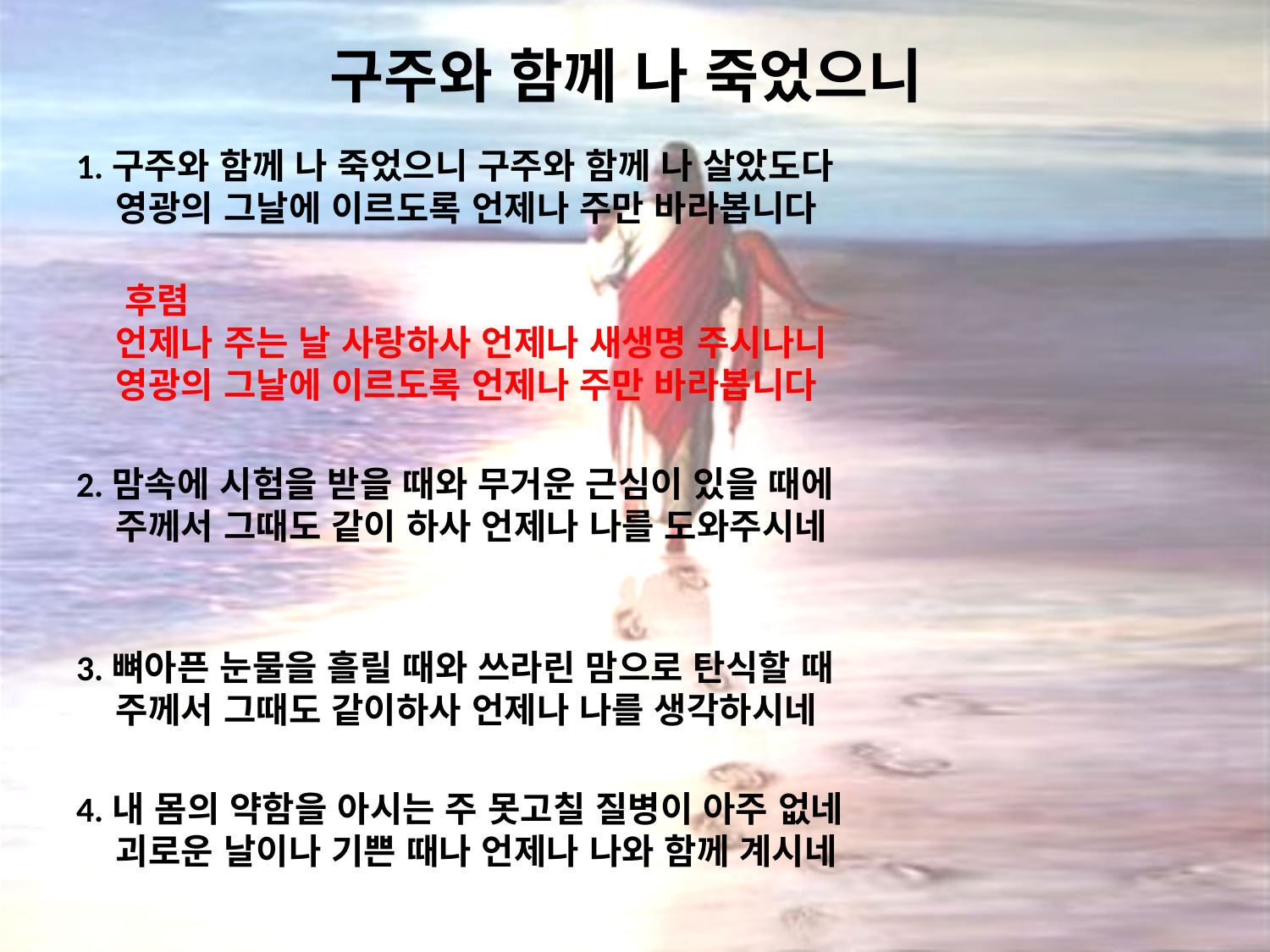

# 구주와 함께 나 죽었으니
1.구주와 함께 나 죽었으니 구주와 함께 나 살았도다
    영광의 그날에 이르도록 언제나 주만 바라봅니다
    후렴
    언제나 주는 날 사랑하사 언제나 새생명 주시나니
    영광의 그날에 이르도록 언제나 주만 바라봅니다

2.맘속에 시험을 받을 때와 무거운 근심이 있을 때에
    주께서 그때도 같이 하사 언제나 나를 도와주시네

3.뼈아픈 눈물을 흘릴 때와 쓰라린 맘으로 탄식할 때
    주께서 그때도 같이하사 언제나 나를 생각하시네

4.내 몸의 약함을 아시는 주 못고칠 질병이 아주 없네
    괴로운 날이나 기쁜 때나 언제나 나와 함께 계시네